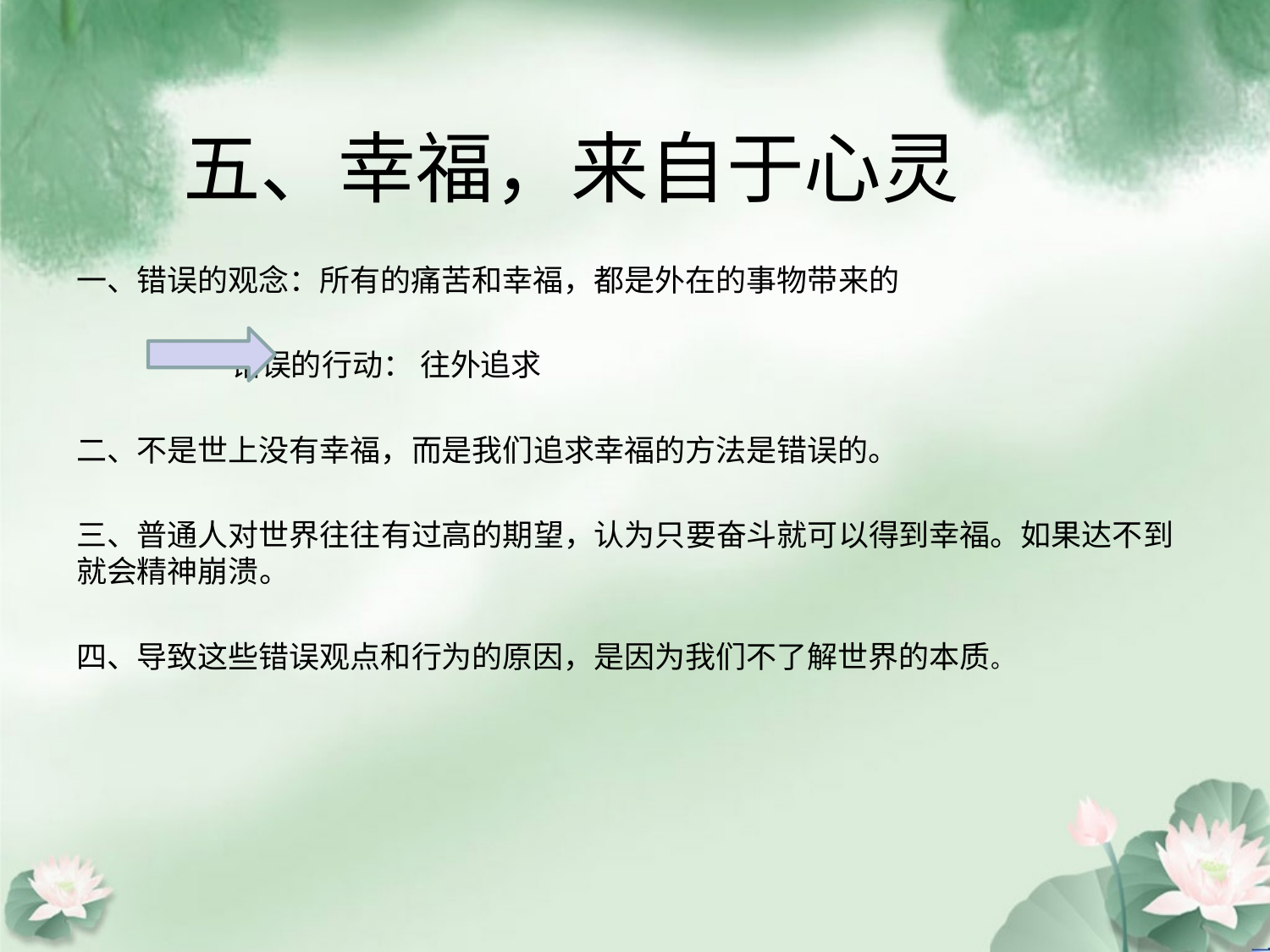

# 五、幸福，来自于心灵

一、错误的观念：所有的痛苦和幸福，都是外在的事物带来的

                      错误的行动： 往外追求

二、不是世上没有幸福，而是我们追求幸福的方法是错误的。

三、普通人对世界往往有过高的期望，认为只要奋斗就可以得到幸福。如果达不到就会精神崩溃。

四、导致这些错误观点和行为的原因，是因为我们不了解世界的本质。